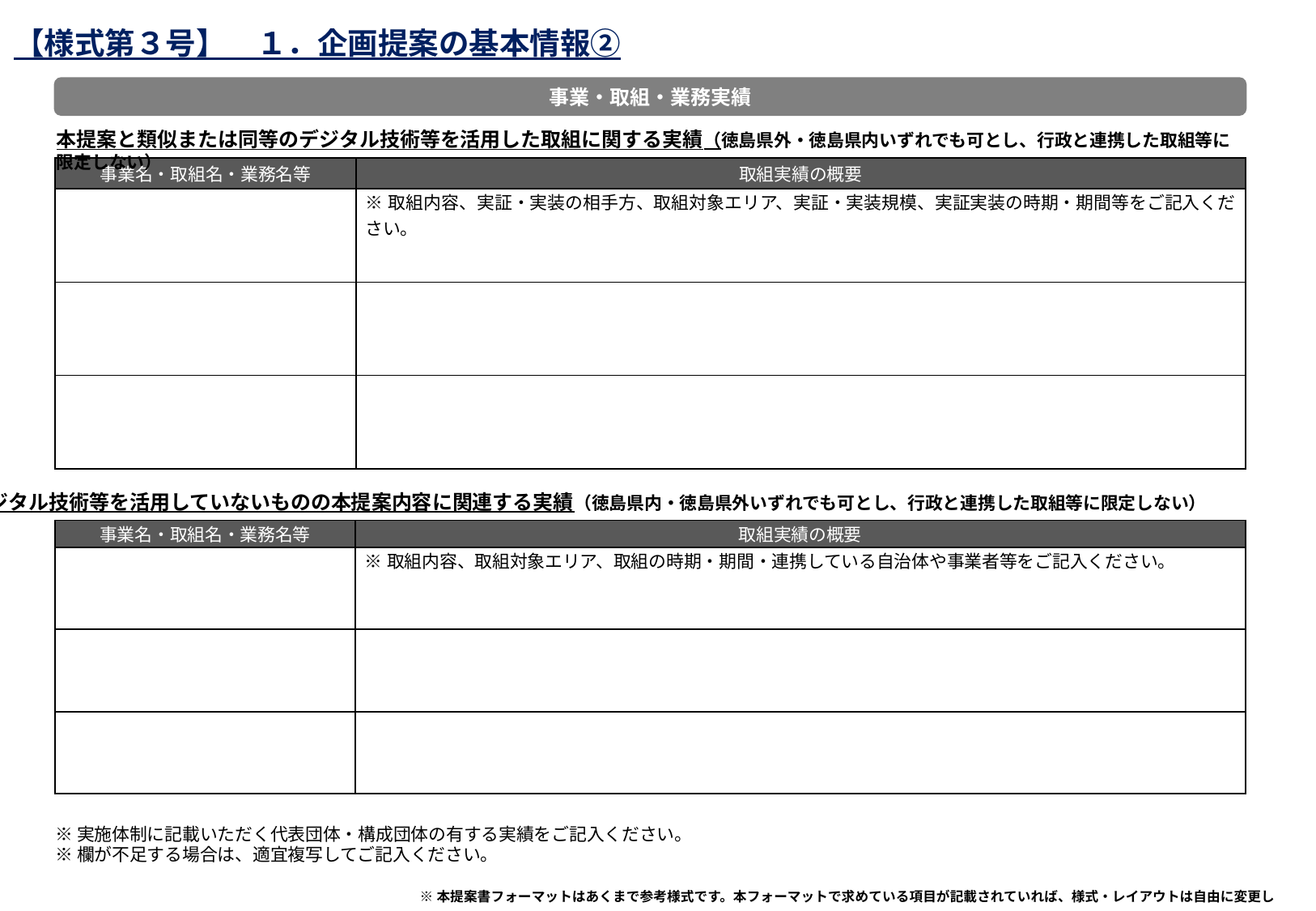

【様式第３号】　１．企画提案の基本情報②
提案フォーマット案
事業・取組・業務実績
本提案と類似または同等のデジタル技術等を活用した取組に関する実績（徳島県外・徳島県内いずれでも可とし、行政と連携した取組等に限定しない）
| 事業名・取組名・業務名等 | 取組実績の概要 |
| --- | --- |
|  | ※取組内容、実証・実装の相手方、取組対象エリア、実証・実装規模、実証実装の時期・期間等をご記入ください。 |
|  |  |
|  |  |
デジタル技術等を活用していないものの本提案内容に関連する実績（徳島県内・徳島県外いずれでも可とし、行政と連携した取組等に限定しない）
| 事業名・取組名・業務名等 | 取組実績の概要 |
| --- | --- |
|  | ※取組内容、取組対象エリア、取組の時期・期間・連携している自治体や事業者等をご記入ください。 |
|  |  |
|  |  |
※実施体制に記載いただく代表団体・構成団体の有する実績をご記入ください。
※欄が不足する場合は、適宜複写してご記入ください。
※本提案書フォーマットはあくまで参考様式です。本フォーマットで求めている項目が記載されていれば、様式・レイアウトは自由に変更していただいて構いません。